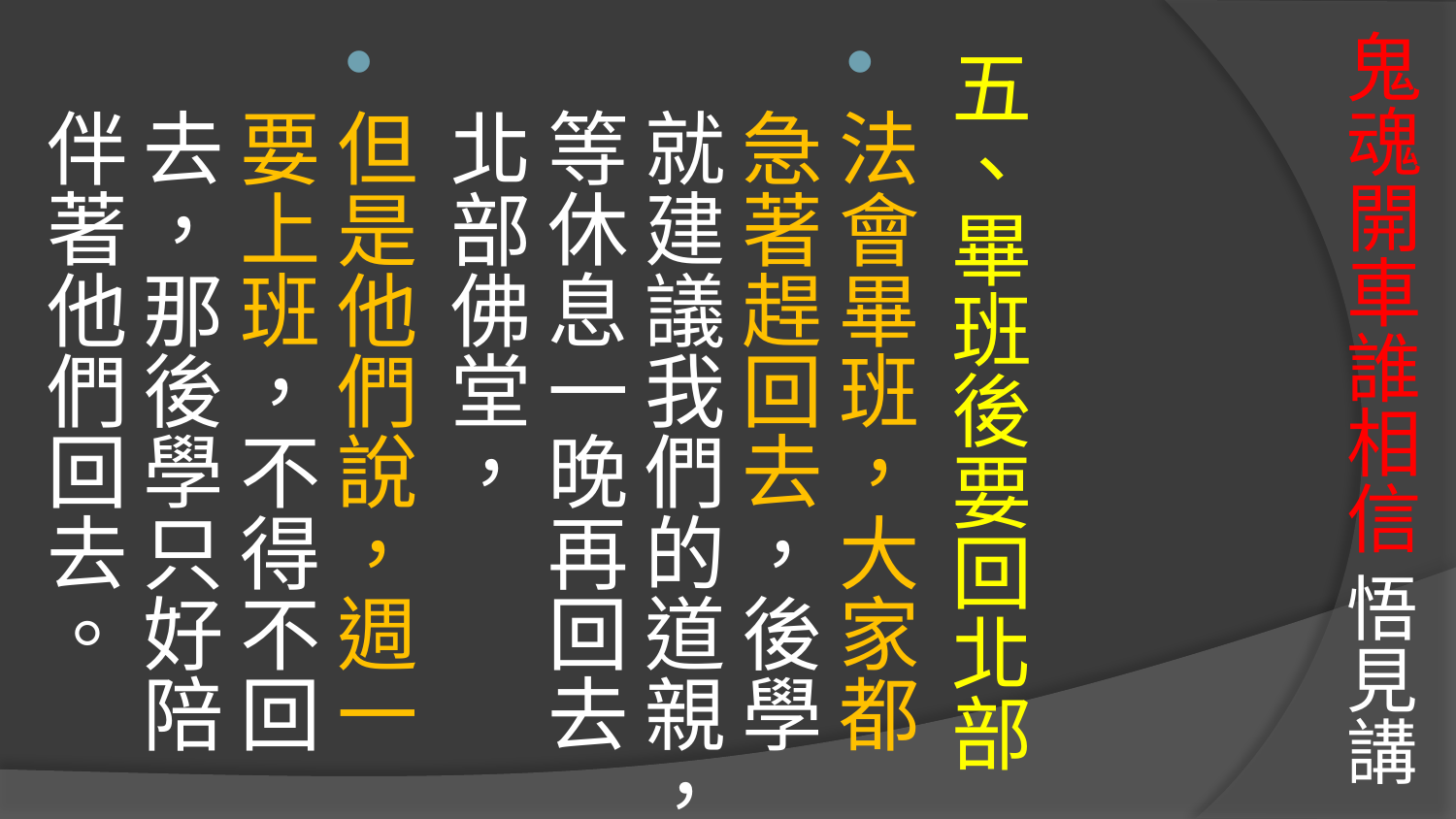

# 鬼魂開車誰相信 悟見講
五、畢班後要回北部
法會畢班，大家都急著趕回去，後學就建議我們的道親，等休息一晚再回去北部佛堂，
但是他們說，週一要上班，不得不回去，那後學只好陪伴著他們回去。